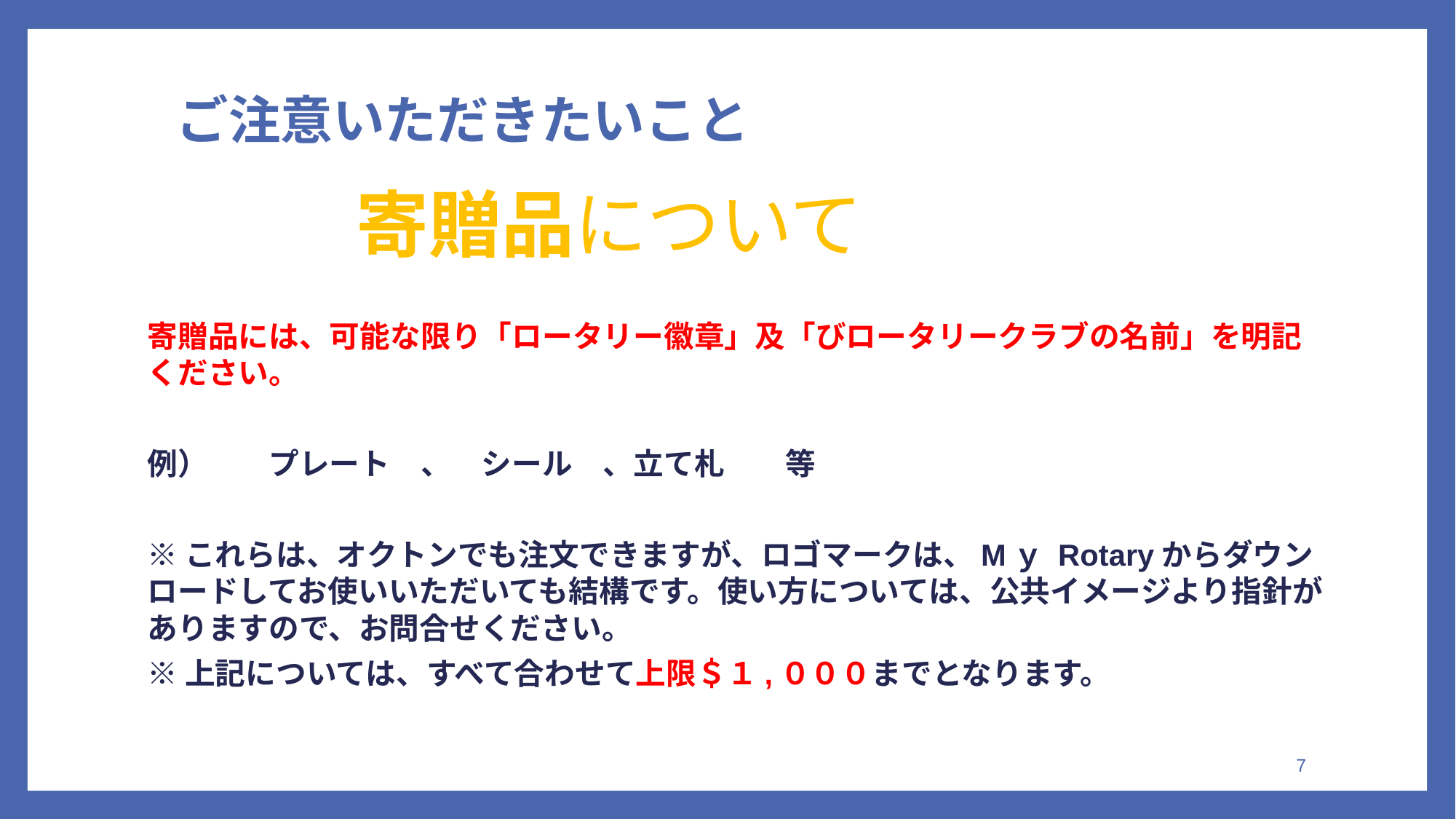

# ご注意いただきたいこと
寄贈品について
寄贈品には、可能な限り「ロータリー徽章」及「びロータリークラブの名前」を明記ください。

例）　　プレート　、　シール　、立て札　　等

※これらは、オクトンでも注文できますが、ロゴマークは、Mｙ Rotaryからダウンロードしてお使いいただいても結構です。使い方については、公共イメージより指針がありますので、お問合せください。
※上記については、すべて合わせて上限＄１,０００までとなります。

7